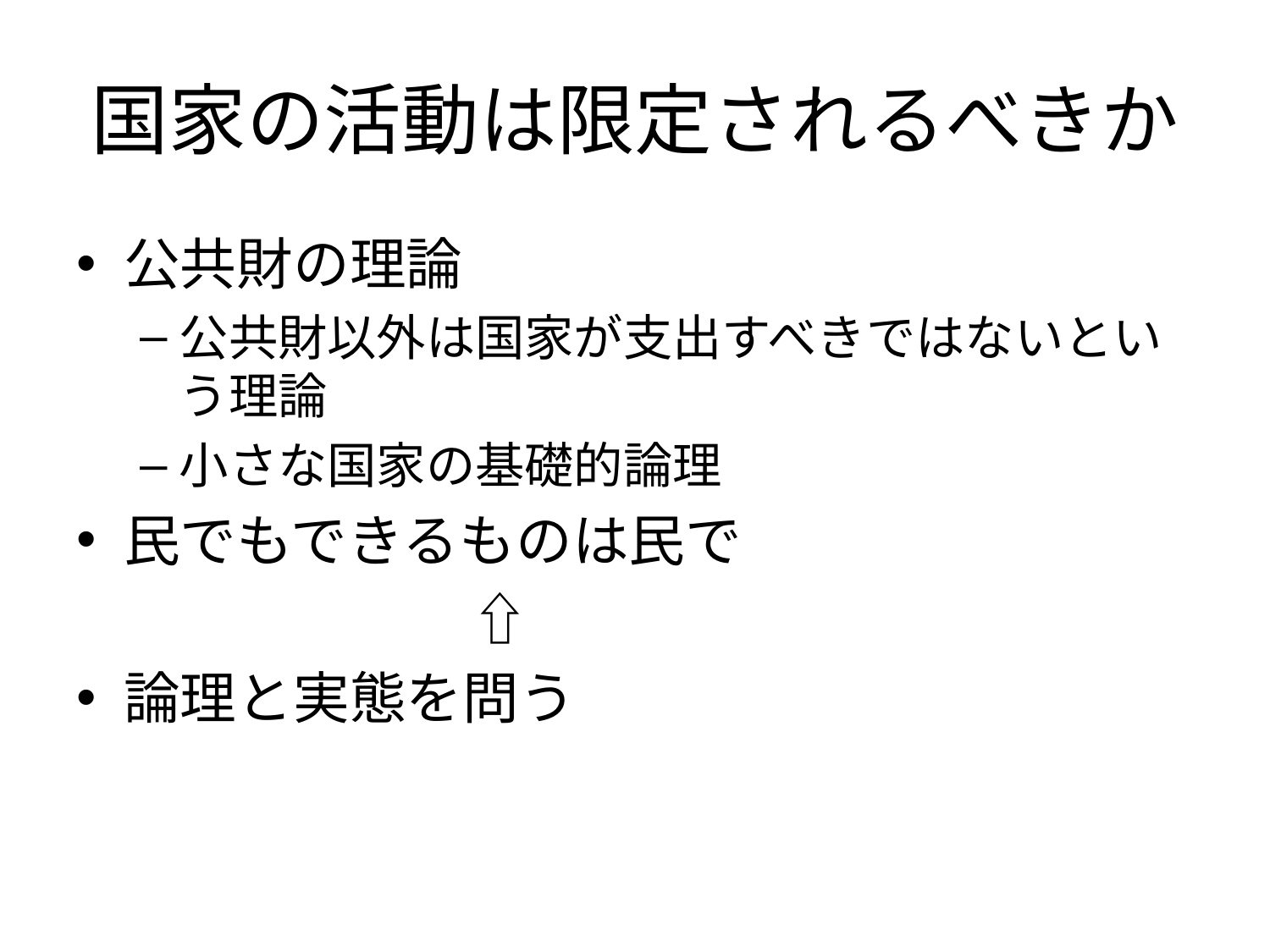

# 国家の活動は限定されるべきか
公共財の理論
公共財以外は国家が支出すべきではないという理論
小さな国家の基礎的論理
民でもできるものは民で
　　　　　　　⇧
論理と実態を問う